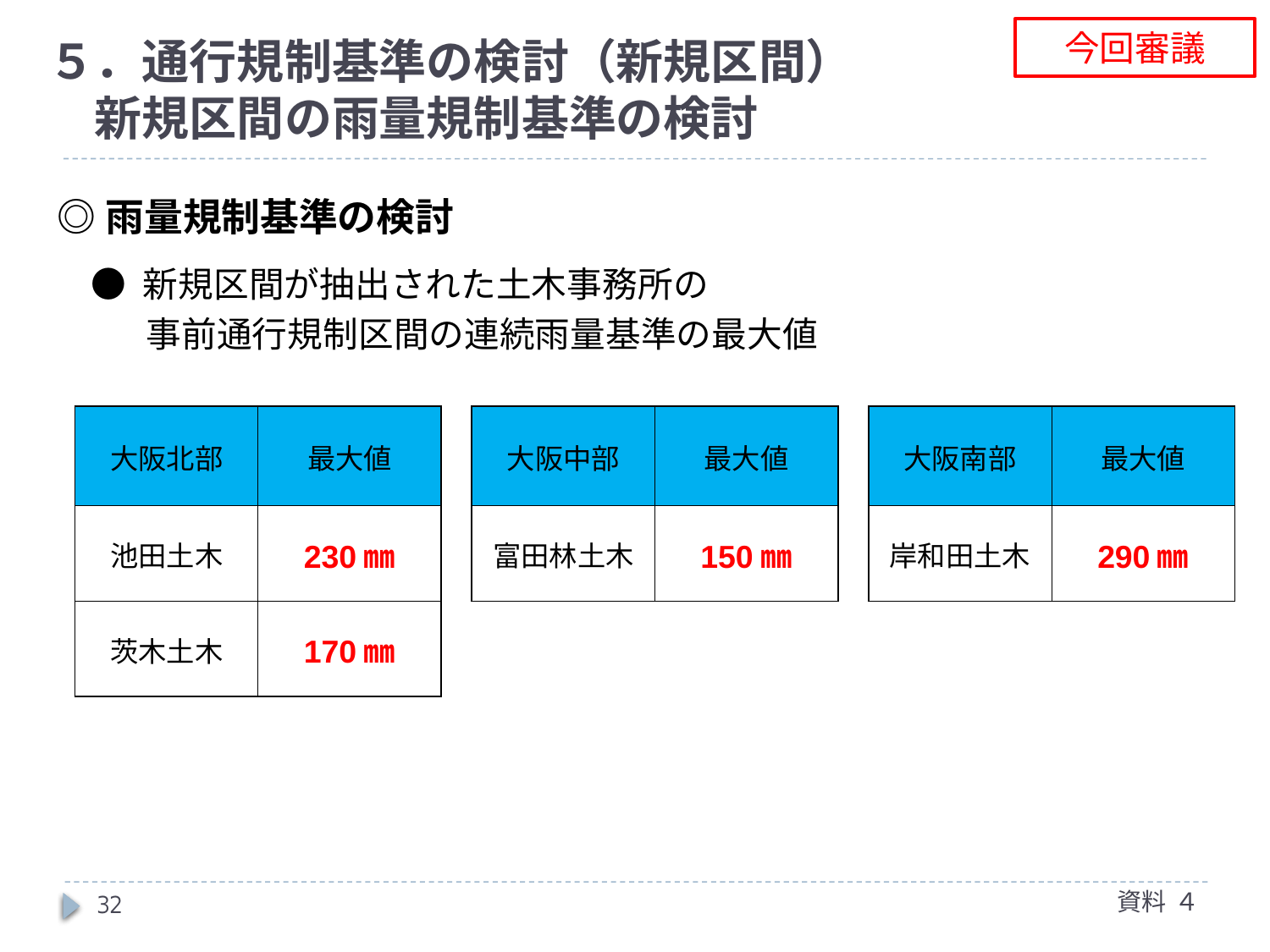

今回審議
# ５．通行規制基準の検討（新規区間） 　新規区間の雨量規制基準の検討
◎雨量規制基準の検討
   ● 新規区間が抽出された土木事務所の
　　 事前通行規制区間の連続雨量基準の最大値
| 大阪北部 | 最大値 |  | 大阪中部 | 最大値 |  | 大阪南部 | 最大値 |
| --- | --- | --- | --- | --- | --- | --- | --- |
| 池田土木 | 230㎜ |  | 富田林土木 | 150㎜ |  | 岸和田土木 | 290㎜ |
| 茨木土木 | 170㎜ |  |  |  |  |  |  |
資料 ４
32